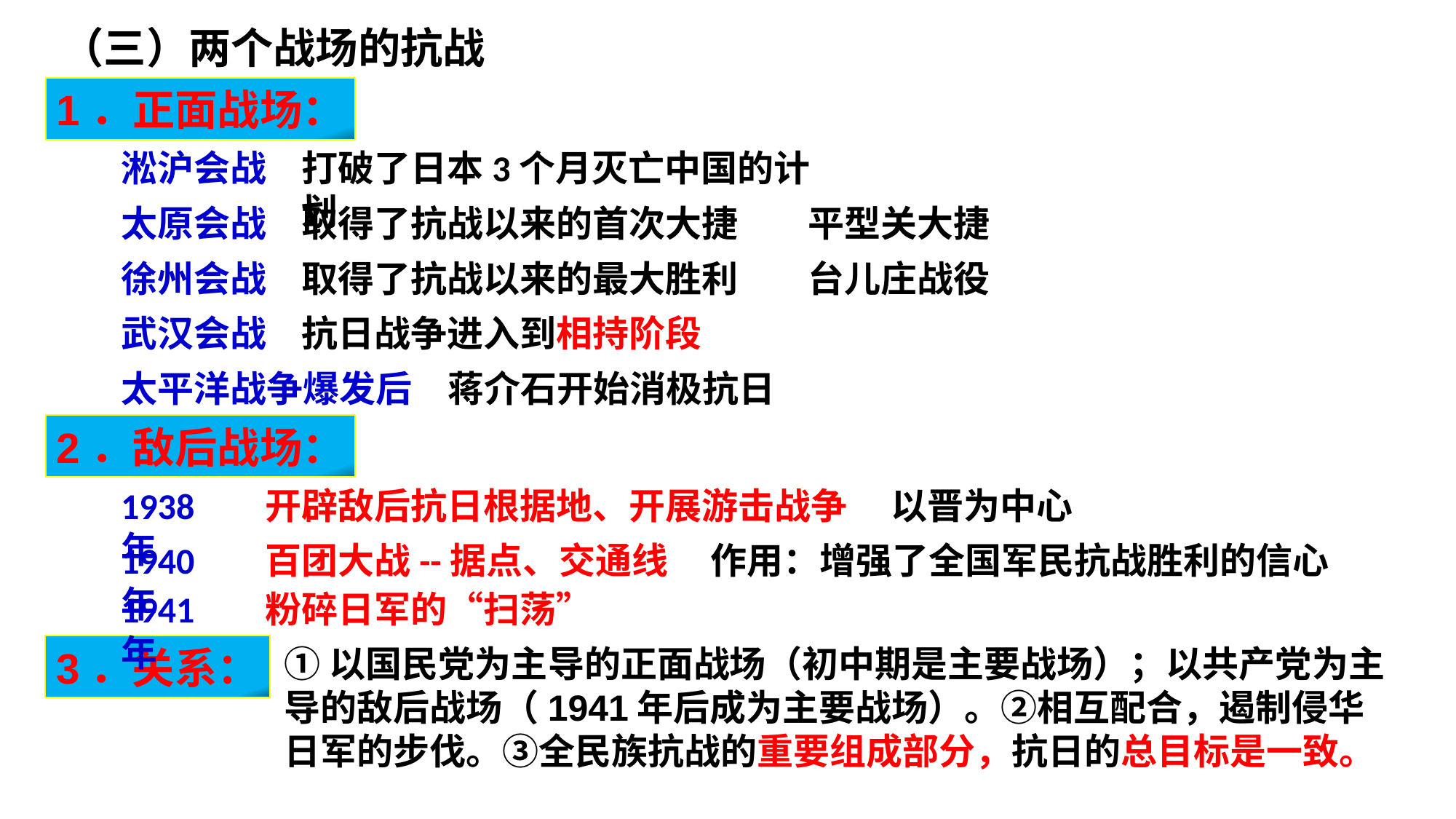

（三）两个战场的抗战
1．正面战场：
淞沪会战
打破了日本3个月灭亡中国的计划
太原会战
取得了抗战以来的首次大捷
平型关大捷
徐州会战
取得了抗战以来的最大胜利
台儿庄战役
武汉会战
抗日战争进入到相持阶段
太平洋战争爆发后
蒋介石开始消极抗日
2．敌后战场：
1938年
开辟敌后抗日根据地、开展游击战争
以晋为中心
1940年
百团大战--据点、交通线
作用：增强了全国军民抗战胜利的信心
1941年
粉碎日军的“扫荡”
3．关系：
①以国民党为主导的正面战场（初中期是主要战场）；以共产党为主导的敌后战场（1941年后成为主要战场）。②相互配合，遏制侵华日军的步伐。③全民族抗战的重要组成部分，抗日的总目标是一致。